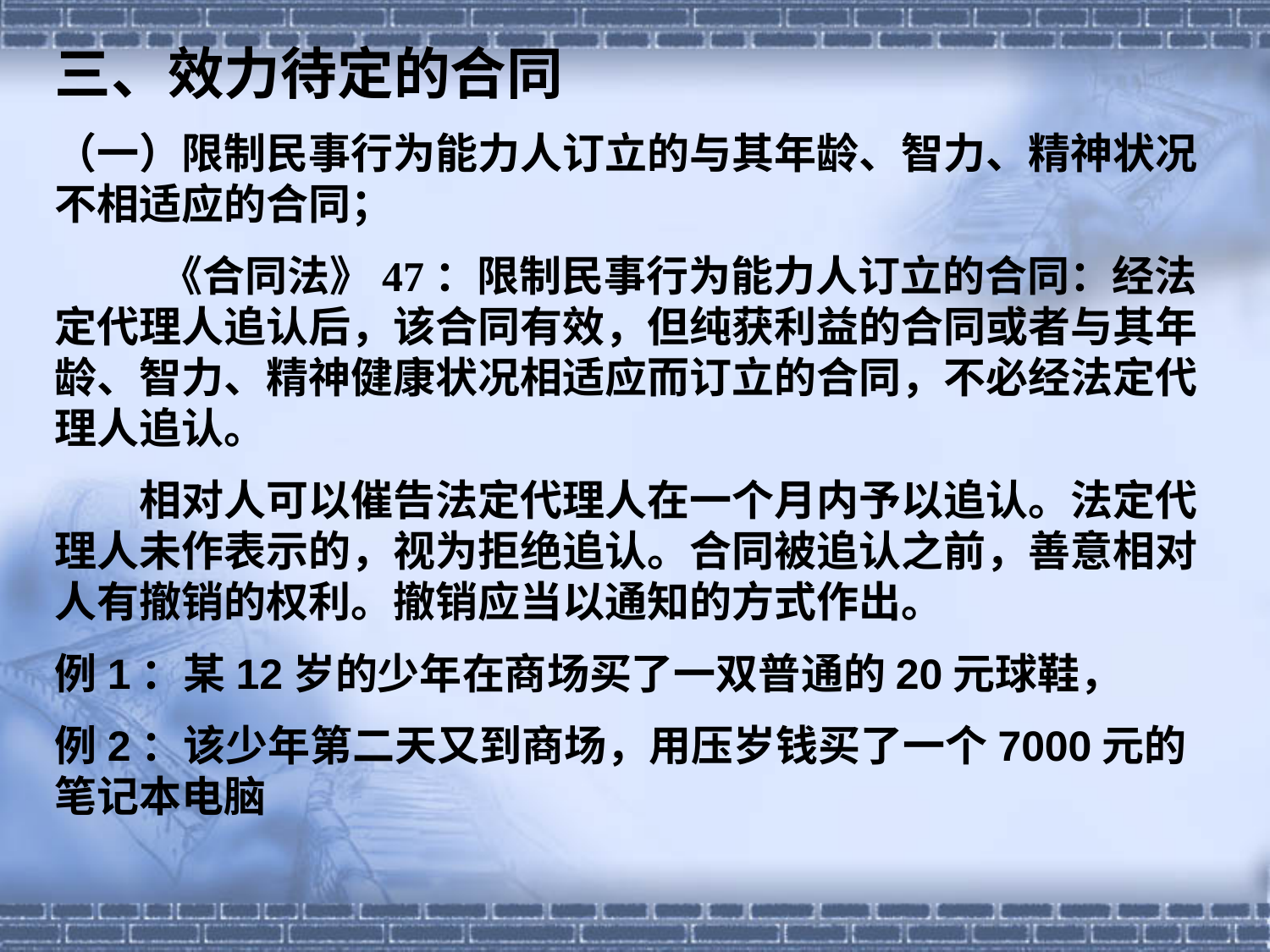

三、效力待定的合同
（一）限制民事行为能力人订立的与其年龄、智力、精神状况不相适应的合同；
          《合同法》47：限制民事行为能力人订立的合同：经法定代理人追认后，该合同有效，但纯获利益的合同或者与其年龄、智力、精神健康状况相适应而订立的合同，不必经法定代理人追认。
　　相对人可以催告法定代理人在一个月内予以追认。法定代理人未作表示的，视为拒绝追认。合同被追认之前，善意相对人有撤销的权利。撤销应当以通知的方式作出。
例1：某12岁的少年在商场买了一双普通的20元球鞋，
例2：该少年第二天又到商场，用压岁钱买了一个7000元的笔记本电脑